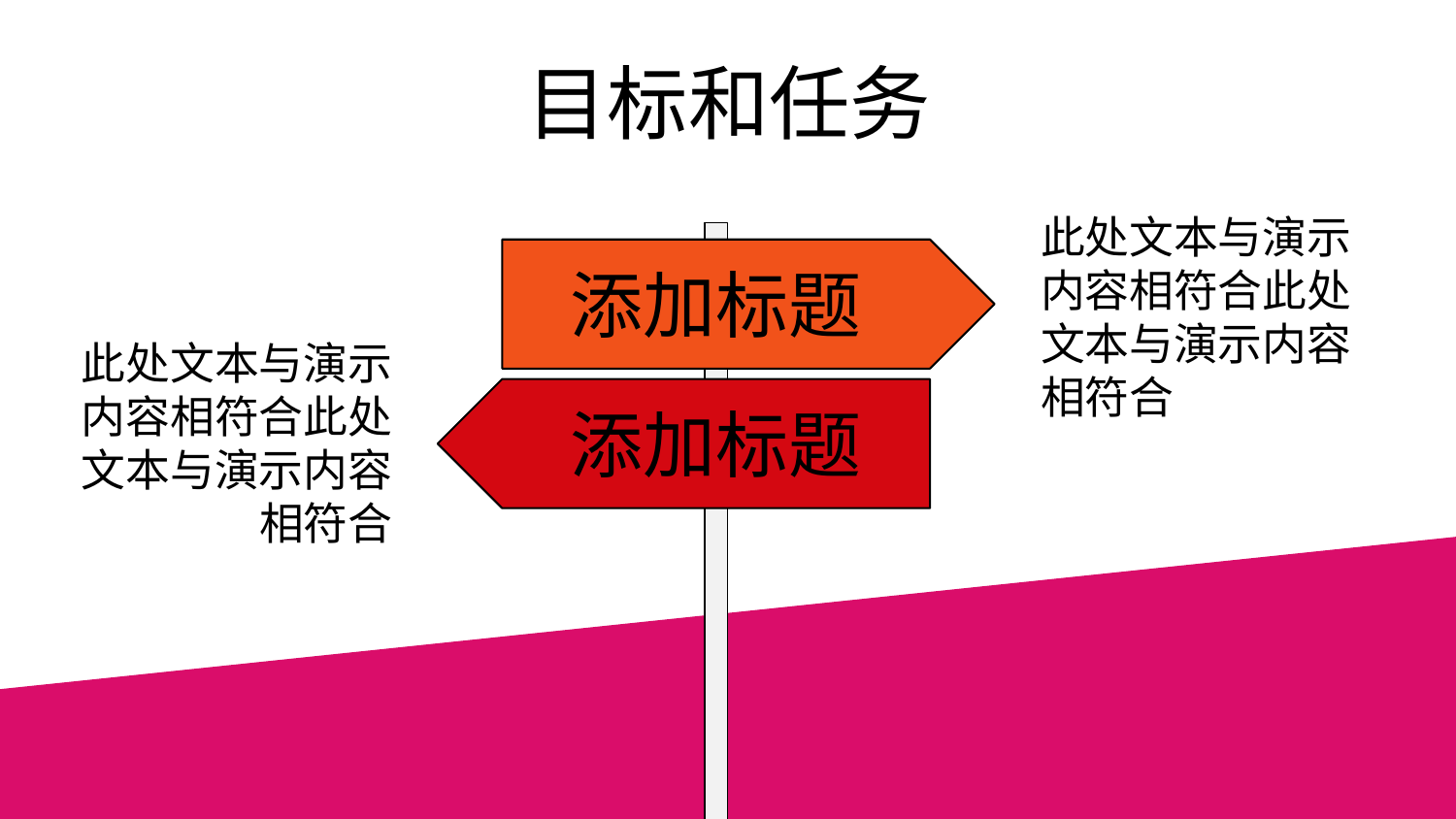

# 目标和任务
此处文本与演示内容相符合此处文本与演示内容相符合
添加标题
此处文本与演示内容相符合此处文本与演示内容相符合
添加标题